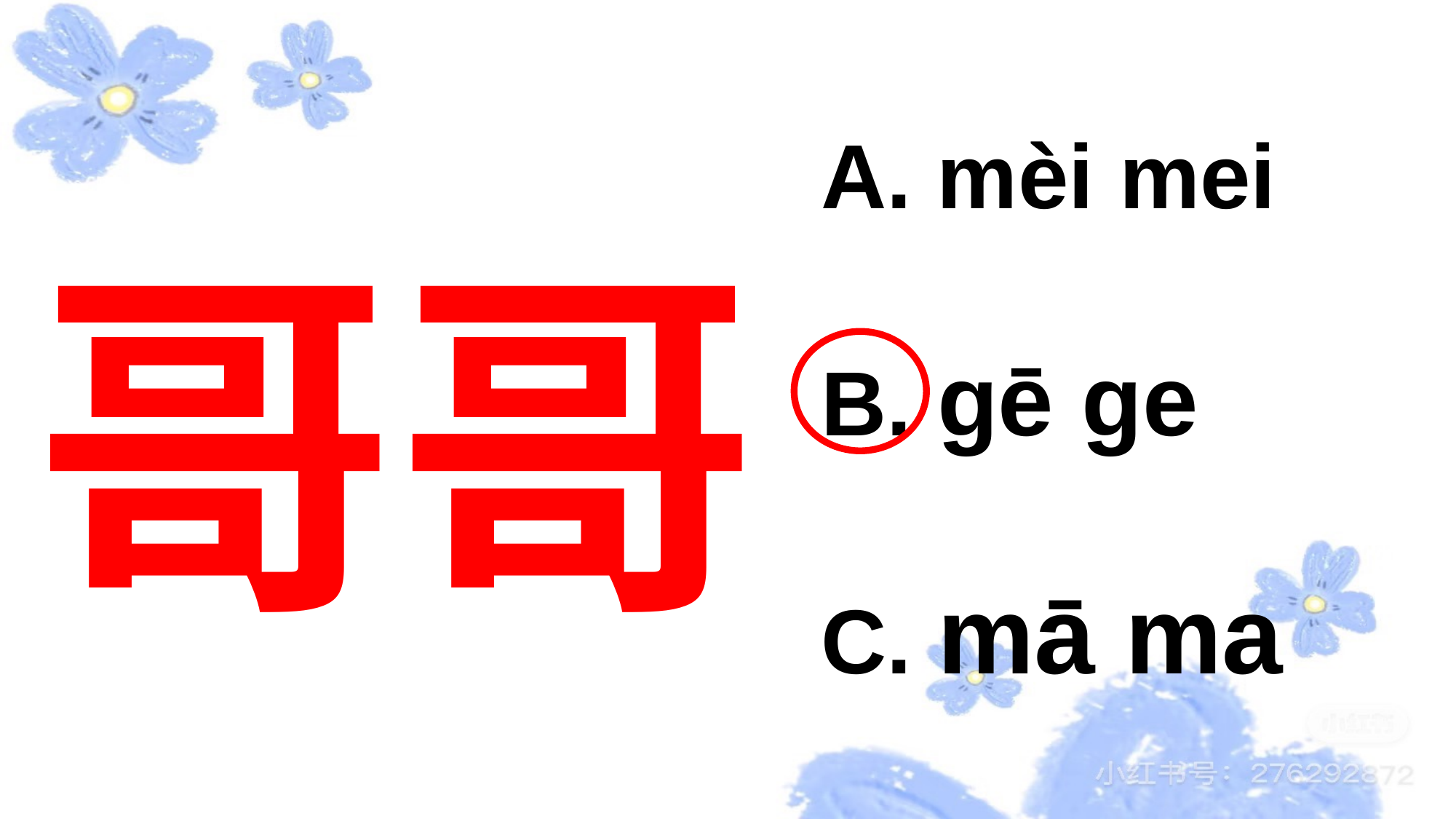

A. mèi mei

B. gē ge

C. mā ma
哥哥